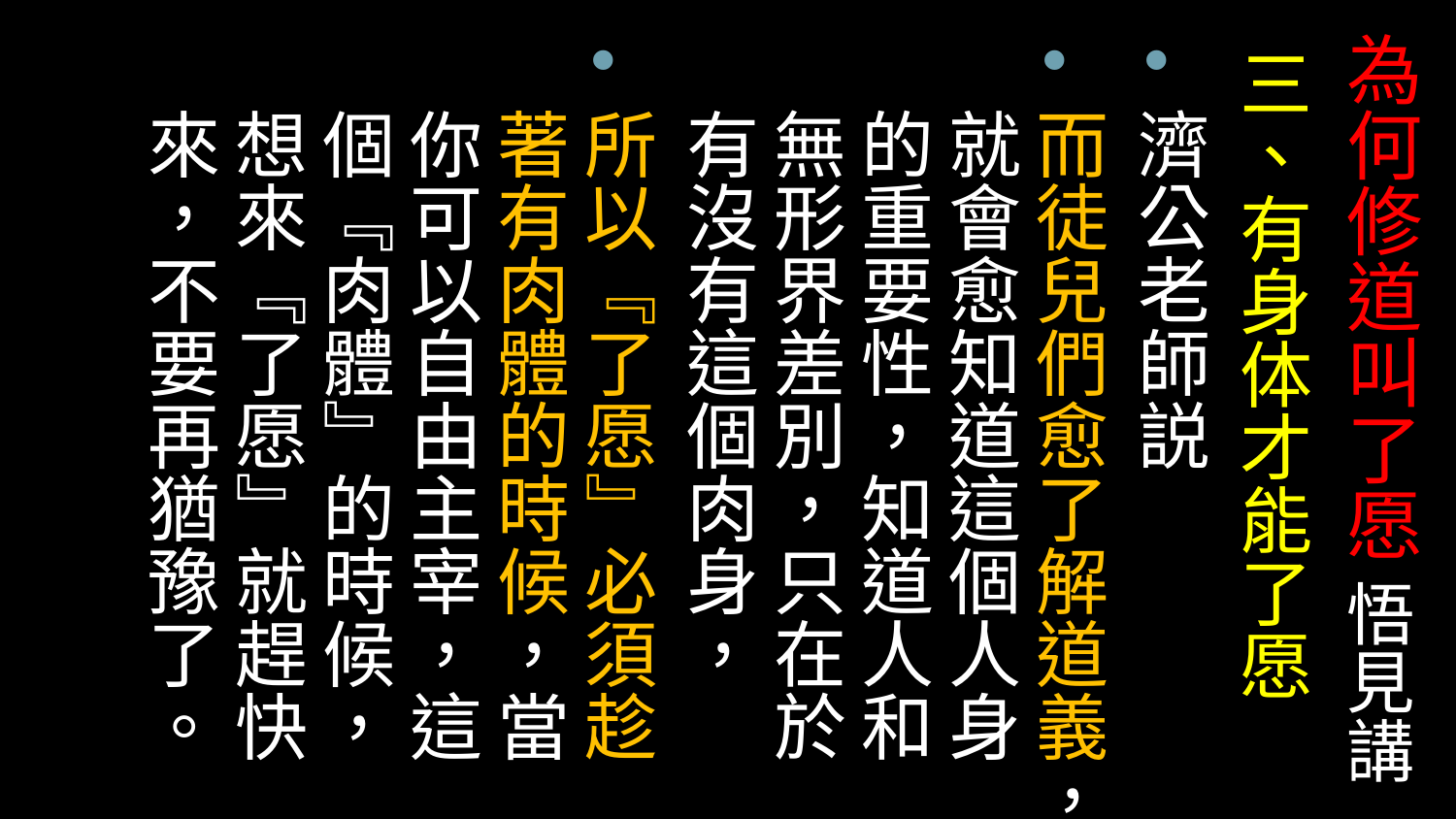

# 為何修道叫了愿 悟見講
三、有身体才能了愿
濟公老師説
而徒兒們愈了解道義，就會愈知道這個人身的重要性，知道人和無形界差別，只在於有沒有這個肉身，
所以『了愿』必須趁著有肉體的時候，當你可以自由主宰，這個『肉體』的時候，想來『了愿』就趕快來，不要再猶豫了。